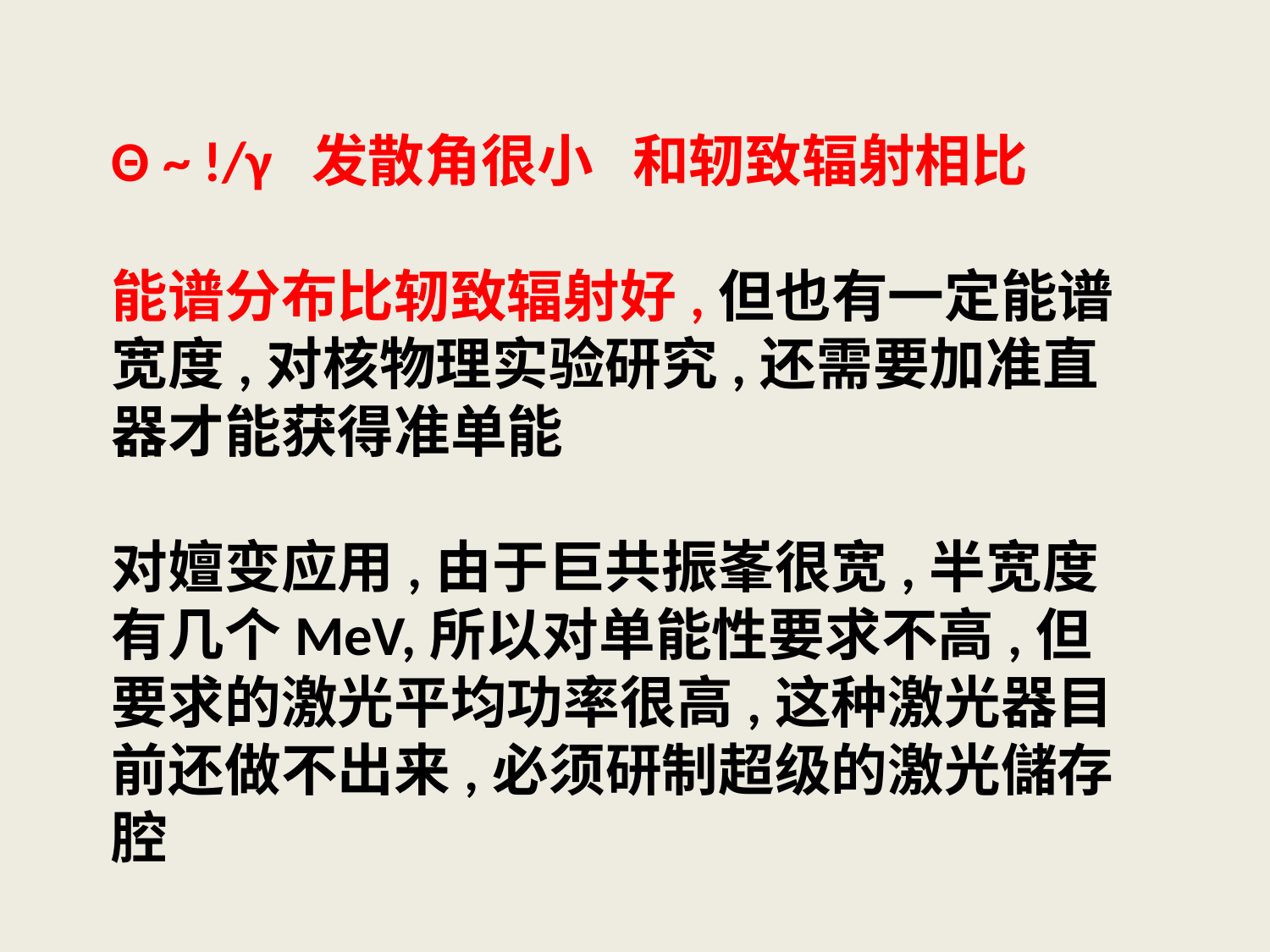

Θ ~ !/γ  发散角很小   和轫致辐射相比

能谱分布比轫致辐射好,但也有一定能谱宽度,对核物理实验研究,还需要加准直器才能获得准单能

对嬗变应用,由于巨共振峯很宽,半宽度有几个MeV,所以对单能性要求不高,但要求的激光平均功率很高,这种激光器目前还做不出来,必须研制超级的激光儲存腔